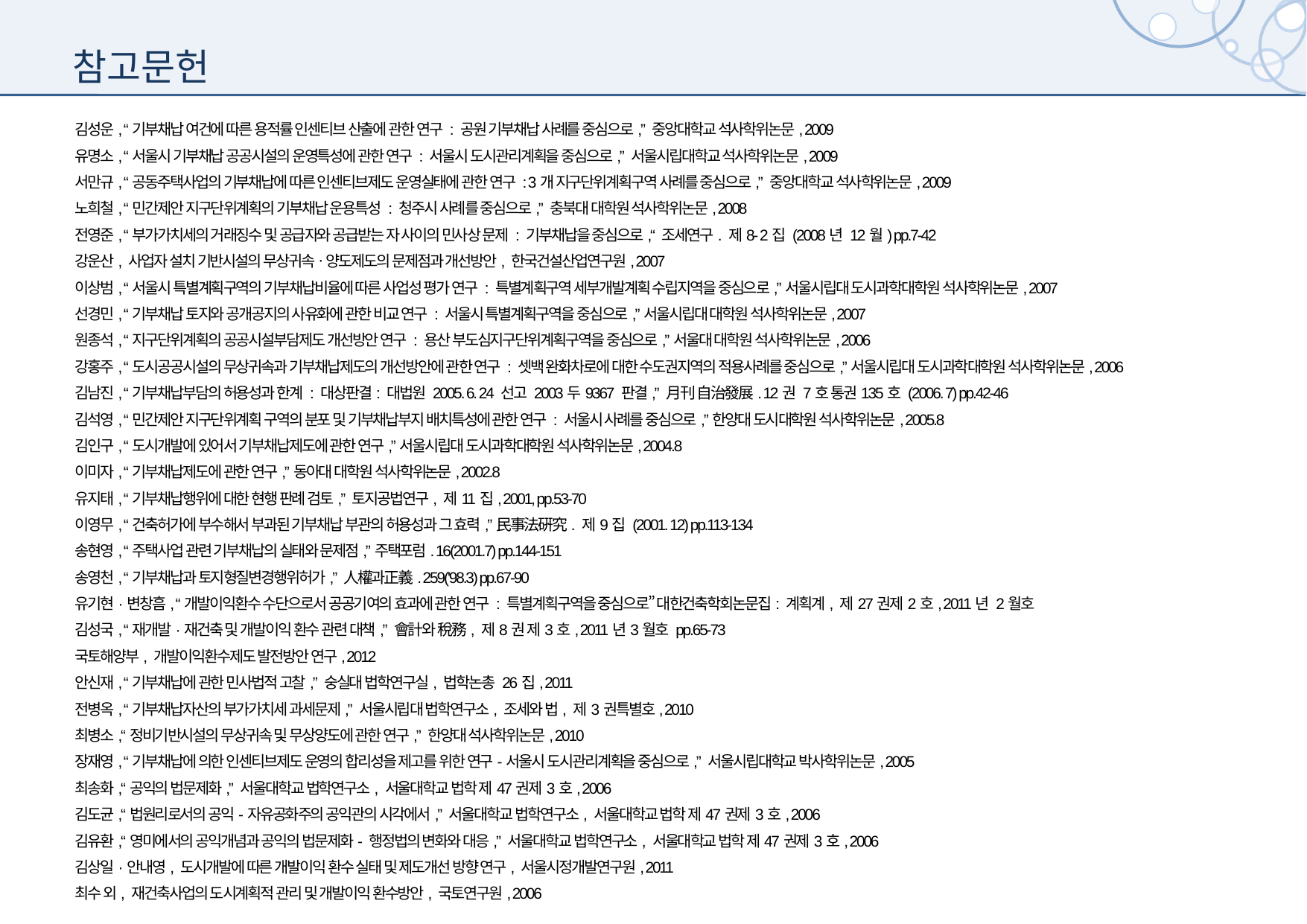

참고문헌
김성운, “기부채납 여건에 따른 용적률 인센티브 산출에 관한 연구 : 공원 기부채납 사례를 중심으로,” 중앙대학교 석사학위논문, 2009
유명소, “서울시 기부채납 공공시설의 운영특성에 관한 연구 : 서울시 도시관리계획을 중심으로,” 서울시립대학교 석사학위논문, 2009
서만규, “공동주택사업의 기부채납에 따른 인센티브제도 운영실태에 관한 연구 : 3개 지구단위계획구역 사례를 중심으로,” 중앙대학교 석사학위논문, 2009
노희철, “민간제안 지구단위계획의 기부채납 운용특성 : 청주시 사례를 중심으로,” 충북대 대학원 석사학위논문, 2008
전영준, “부가가치세의 거래징수 및 공급자와 공급받는 자 사이의 민사상 문제 : 기부채납을 중심으로,“ 조세연구. 제8- 2집 (2008년 12월) pp.7-42
강운산, 사업자 설치 기반시설의 무상귀속ㆍ양도제도의 문제점과 개선방안, 한국건설산업연구원, 2007
이상범, “서울시 특별계획구역의 기부채납비율에 따른 사업성 평가 연구 : 특별계획구역 세부개발계획 수립지역을 중심으로,”서울시립대 도시과학대학원 석사학위논문, 2007
선경민, “기부채납 토지와 공개공지의 사유화에 관한 비교 연구 : 서울시 특별계획구역을 중심으로,”서울시립대 대학원 석사학위논문, 2007
원종석, “지구단위계획의 공공시설부담제도 개선방안 연구 : 용산 부도심지구단위계획구역을 중심으로,”서울대 대학원 석사학위논문, 2006
강홍주, “도시공공시설의 무상귀속과 기부채납제도의 개선방안에 관한 연구 : 셋백 완화차로에 대한 수도권지역의 적용사례를 중심으로,”서울시립대 도시과학대학원 석사학위논문, 2006
김남진, “기부채납부담의 허용성과 한계 : 대상판결: 대법원 2005. 6. 24 선고 2003두9367 판결,” 月刊 自治發展. 12권 7호 통권135호 (2006. 7) pp.42-46
김석영, “민간제안 지구단위계획 구역의 분포 및 기부채납부지 배치특성에 관한 연구 : 서울시 사례를 중심으로,”한양대 도시대학원 석사학위논문, 2005.8
김인구, “도시개발에 있어서 기부채납제도에 관한 연구,”서울시립대 도시과학대학원 석사학위논문, 2004.8
이미자, “기부채납제도에 관한 연구,”동아대 대학원 석사학위논문, 2002.8
유지태, “기부채납행위에 대한 현행 판례 검토,” 토지공법연구, 제11집, 2001, pp.53-70
이영무, “건축허가에 부수해서 부과된 기부채납 부관의 허용성과 그 효력,”民事法硏究. 제9집 (2001. 12) pp.113-134
송현영, “주택사업 관련 기부채납의 실태와 문제점,”주택포럼. 16(2001.7) pp.144-151
송영천, “기부채납과 토지형질변경행위허가,” 人權과正義. 259('98.3) pp.67-90
유기현·변창흠, “개발이익환수 수단으로서 공공기여의 효과에 관한 연구 : 특별계획구역을 중심으로” 대한건축학회논문집: 계획계, 제27권제2호, 2011년 2월호
김성국, “재개발·재건축 및 개발이익 환수 관련 대책,” 會計와 稅務, 제8권 제3호, 2011년3월호 pp.65-73
국토해양부, 개발이익환수제도 발전방안 연구, 2012
안신재, “기부채납에 관한 민사법적 고찰,” 숭실대 법학연구실, 법학논총 26집, 2011
전병옥, “기부채납자산의 부가가치세 과세문제,” 서울시립대 법학연구소, 조세와 법, 제3권특별호, 2010
최병소,“정비기반시설의 무상귀속 및 무상양도에 관한 연구,” 한양대 석사학위논문, 2010
장재영, “기부채납에 의한 인센티브제도 운영의 합리성을 제고를 위한 연구-서울시 도시관리계획을 중심으로,” 서울시립대학교 박사학위논문, 2005
최송화,“공익의 법문제화,” 서울대학교 법학연구소, 서울대학교 법학 제47권제3호, 2006
김도균,“법원리로서의 공익-자유공화주의 공익관의 시각에서,” 서울대학교 법학연구소, 서울대학교 법학 제47권제3호, 2006
김유환,“영미에서의 공익개념과 공익의 법문제화- 행정법의 변화와 대응,” 서울대학교 법학연구소, 서울대학교 법학 제47권제3호, 2006
김상일·안내영, 도시개발에 따른 개발이익 환수 실태 및 제도개선 방향 연구, 서울시정개발연구원, 2011
최수 외, 재건축사업의 도시계획적 관리 및 개발이익 환수방안, 국토연구원, 2006